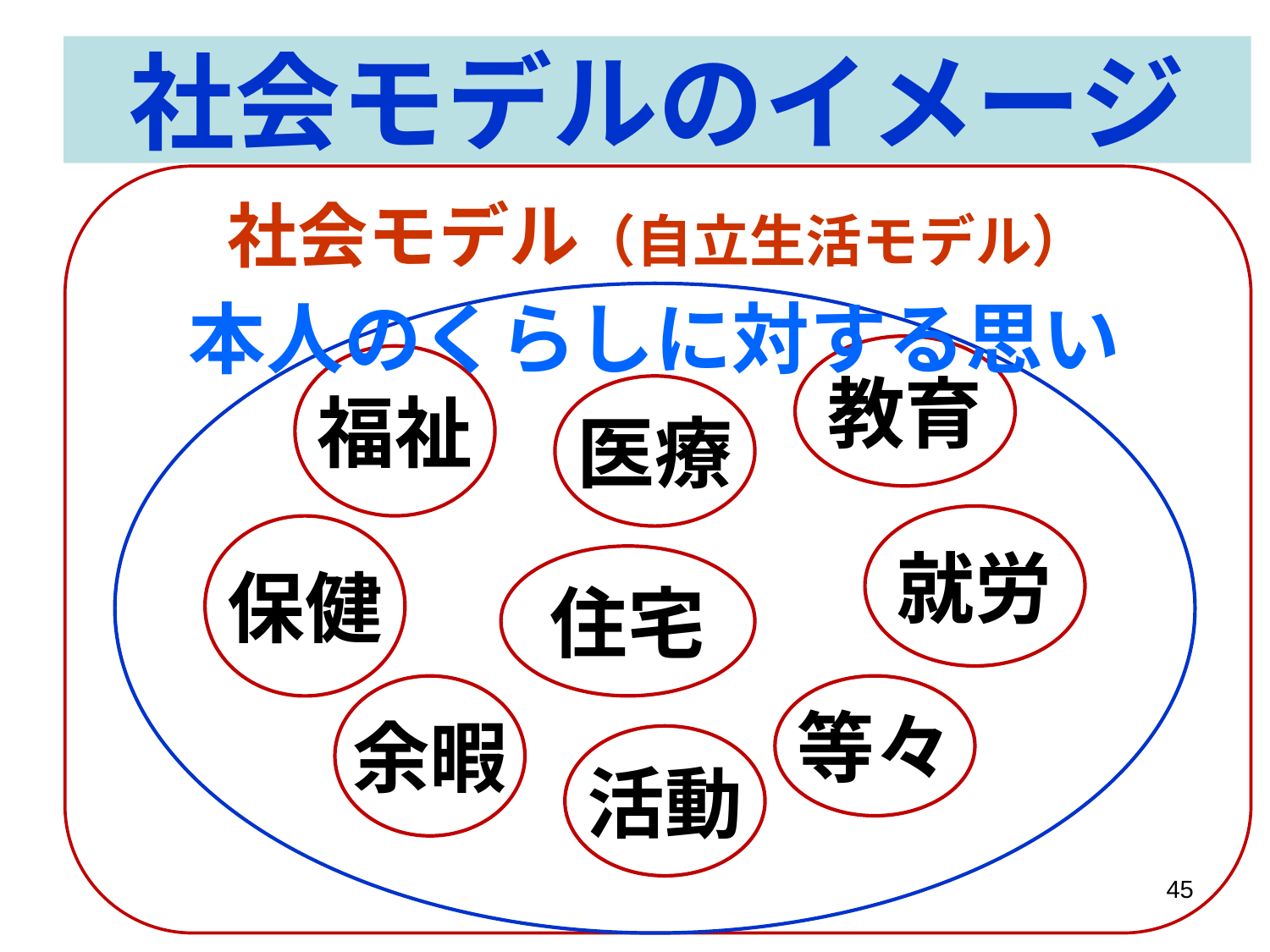

# 社会モデルのイメージ
社会モデル（自立生活モデル）

本人のくらしに対する思い

教育
福祉
医療
就労
保健
住宅
余暇
等々
活動
45